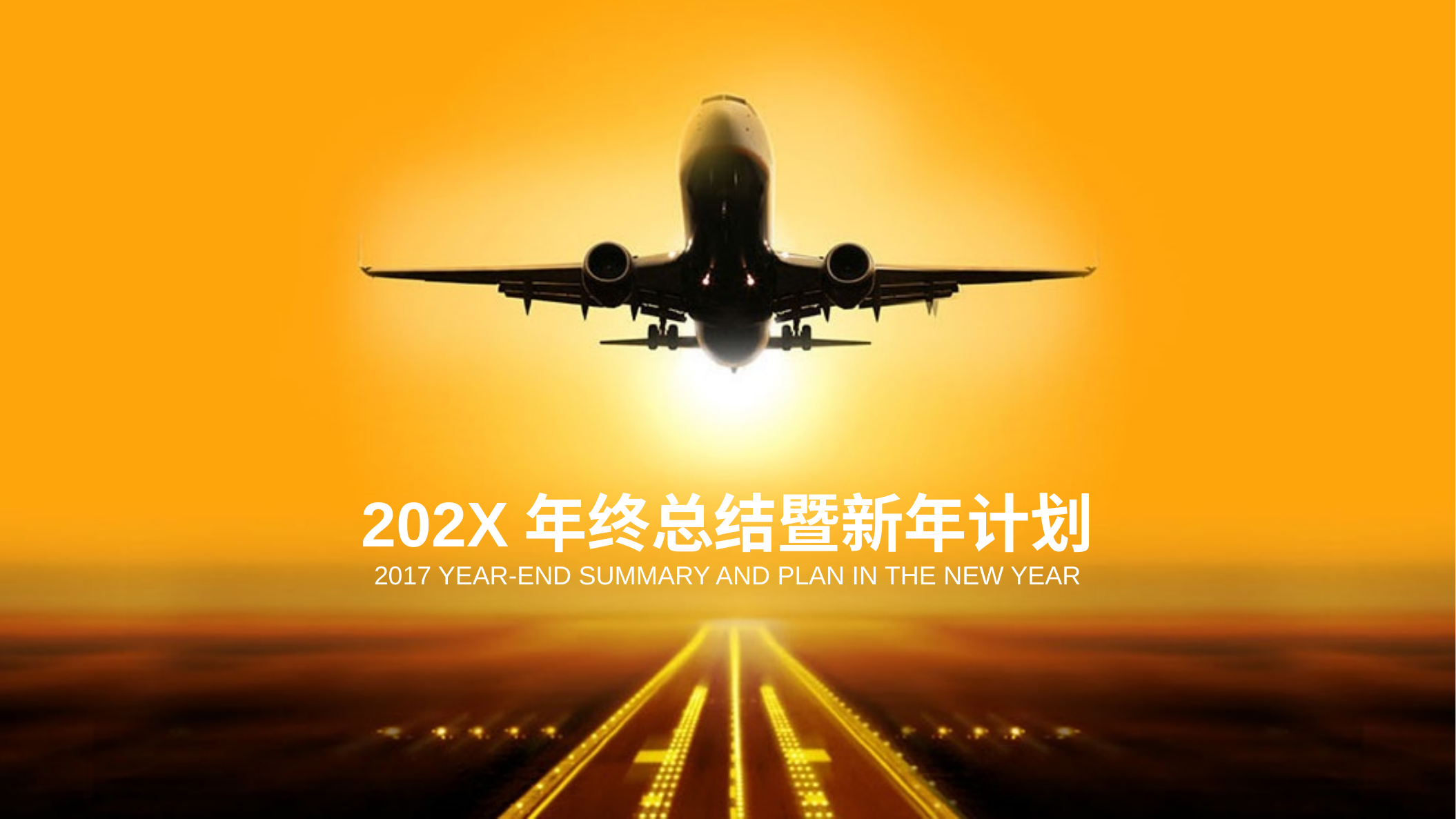

202X年终总结暨新年计划
2017 YEAR-END SUMMARY AND PLAN IN THE NEW YEAR